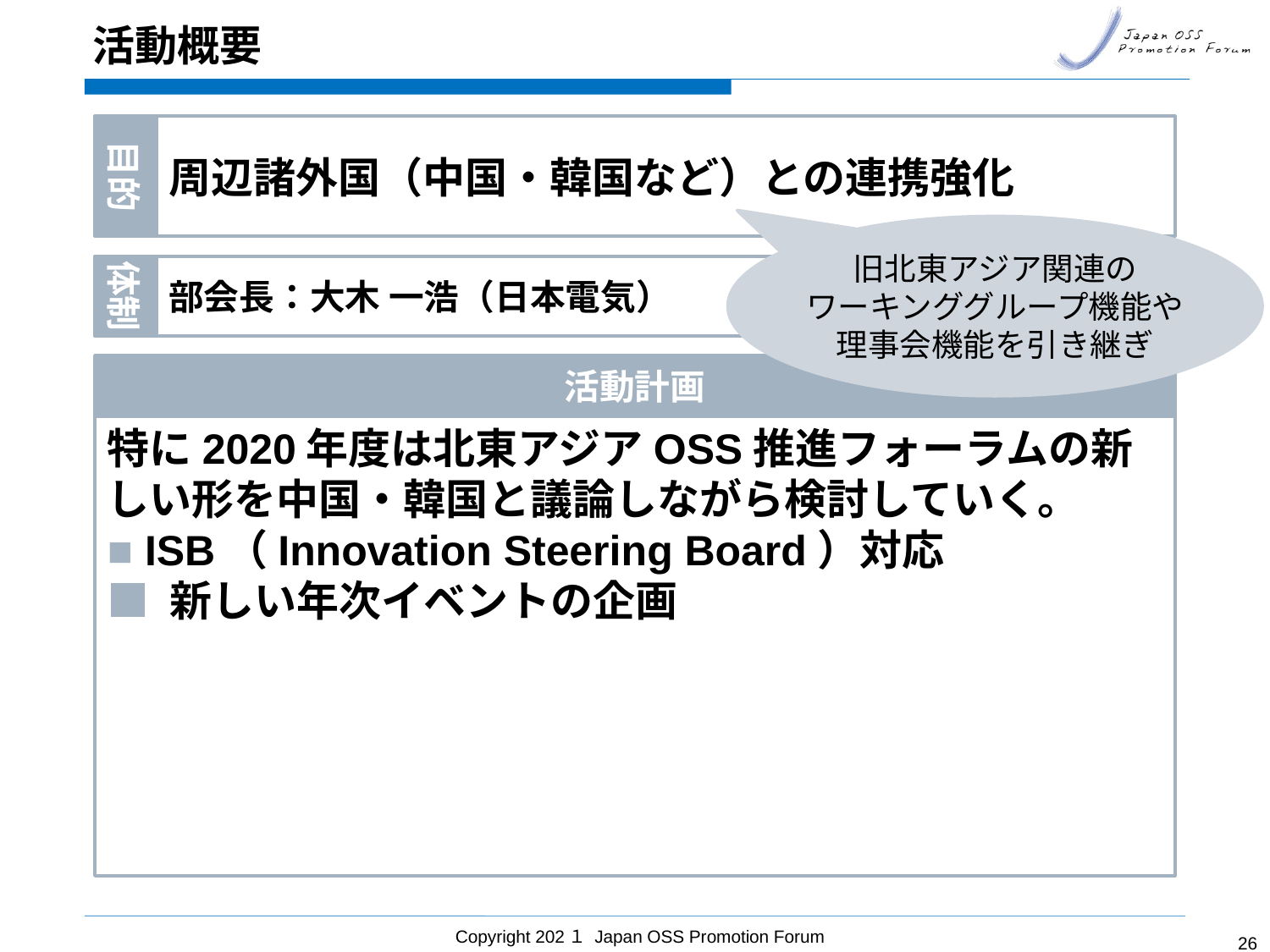

# 活動概要
目的
周辺諸外国（中国・韓国など）との連携強化
旧北東アジア関連の
ワーキンググループ機能や
理事会機能を引き継ぎ
部会長：大木 一浩（日本電気）
体制
活動計画
特に2020年度は北東アジアOSS推進フォーラムの新しい形を中国・韓国と議論しながら検討していく。
■ ISB（Innovation Steering Board）対応
■ 新しい年次イベントの企画
Copyright 202１ Japan OSS Promotion Forum
26